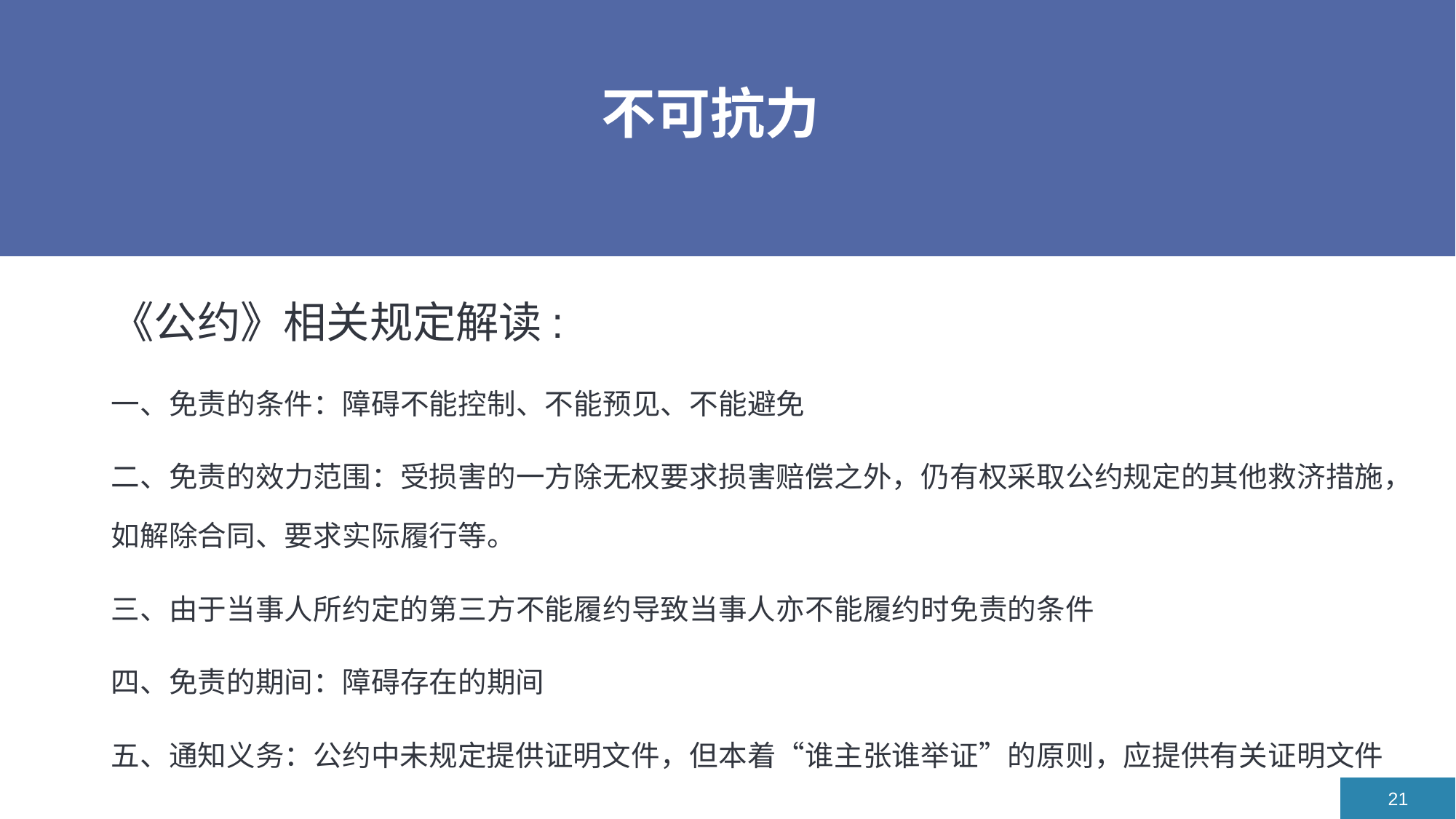

# 不可抗力
《公约》相关规定解读:
一、免责的条件：障碍不能控制、不能预见、不能避免
二、免责的效力范围：受损害的一方除无权要求损害赔偿之外，仍有权采取公约规定的其他救济措施，如解除合同、要求实际履行等。
三、由于当事人所约定的第三方不能履约导致当事人亦不能履约时免责的条件
四、免责的期间：障碍存在的期间
五、通知义务：公约中未规定提供证明文件，但本着“谁主张谁举证”的原则，应提供有关证明文件

21